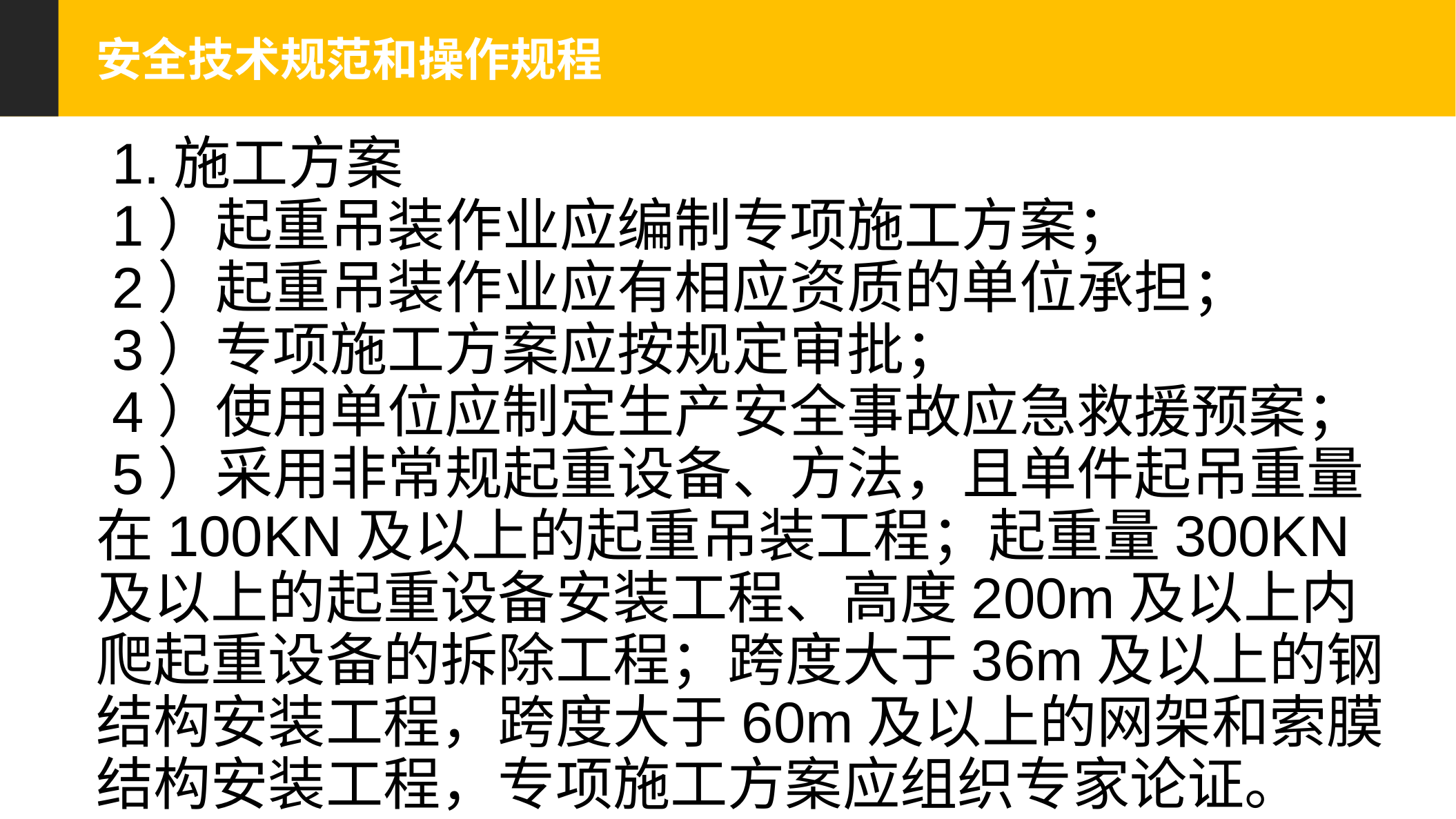

安全技术规范和操作规程
 1.施工方案
 1）起重吊装作业应编制专项施工方案；
 2）起重吊装作业应有相应资质的单位承担；
 3）专项施工方案应按规定审批；
 4）使用单位应制定生产安全事故应急救援预案；
 5）采用非常规起重设备、方法，且单件起吊重量在100KN及以上的起重吊装工程；起重量300KN及以上的起重设备安装工程、高度200m及以上内爬起重设备的拆除工程；跨度大于36m及以上的钢结构安装工程，跨度大于60m及以上的网架和索膜结构安装工程，专项施工方案应组织专家论证。